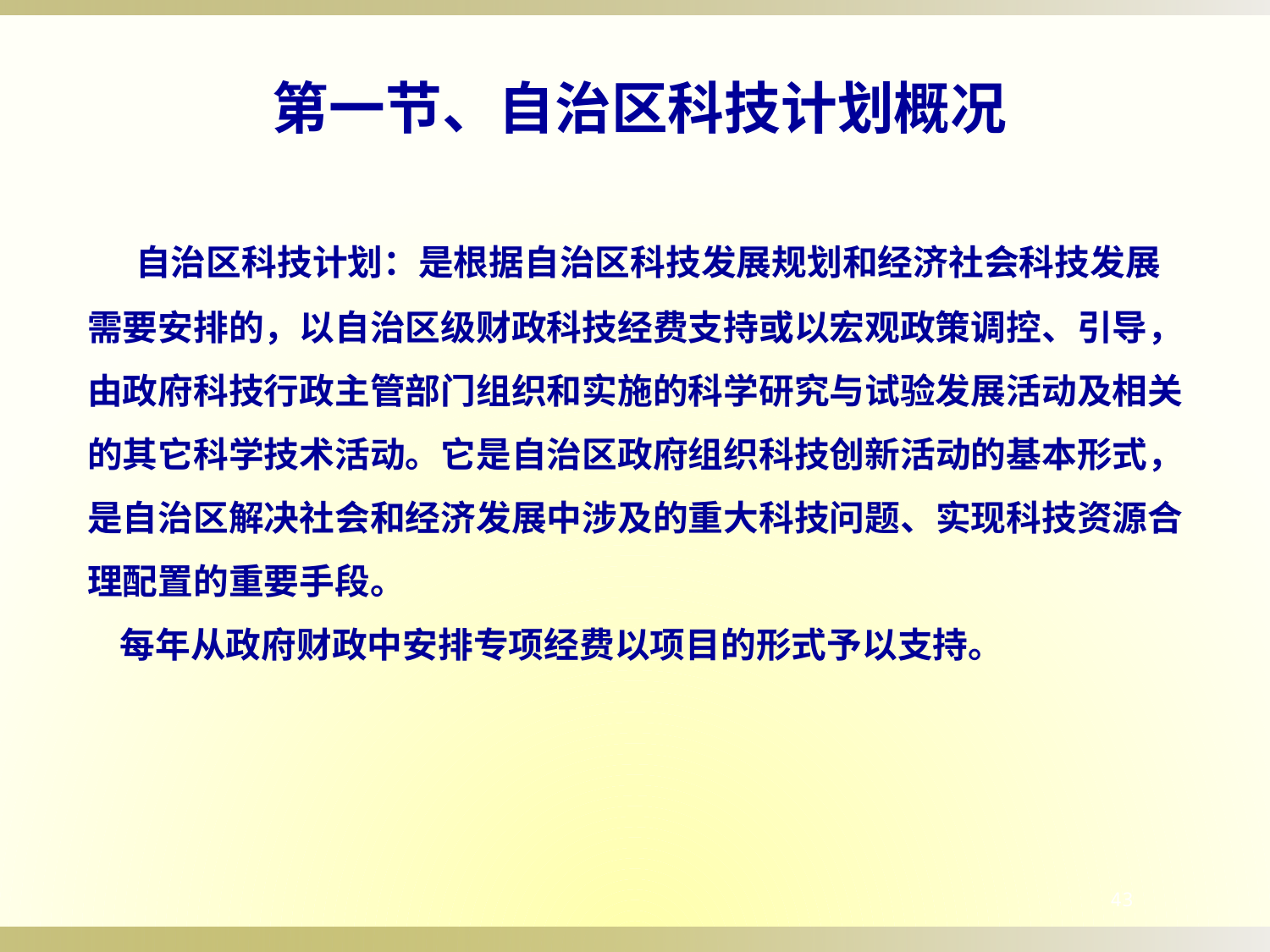

第一节、自治区科技计划概况

    自治区科技计划：是根据自治区科技发展规划和经济社会科技发展需要安排的，以自治区级财政科技经费支持或以宏观政策调控、引导，由政府科技行政主管部门组织和实施的科学研究与试验发展活动及相关的其它科学技术活动。它是自治区政府组织科技创新活动的基本形式，是自治区解决社会和经济发展中涉及的重大科技问题、实现科技资源合理配置的重要手段。
   每年从政府财政中安排专项经费以项目的形式予以支持。
43